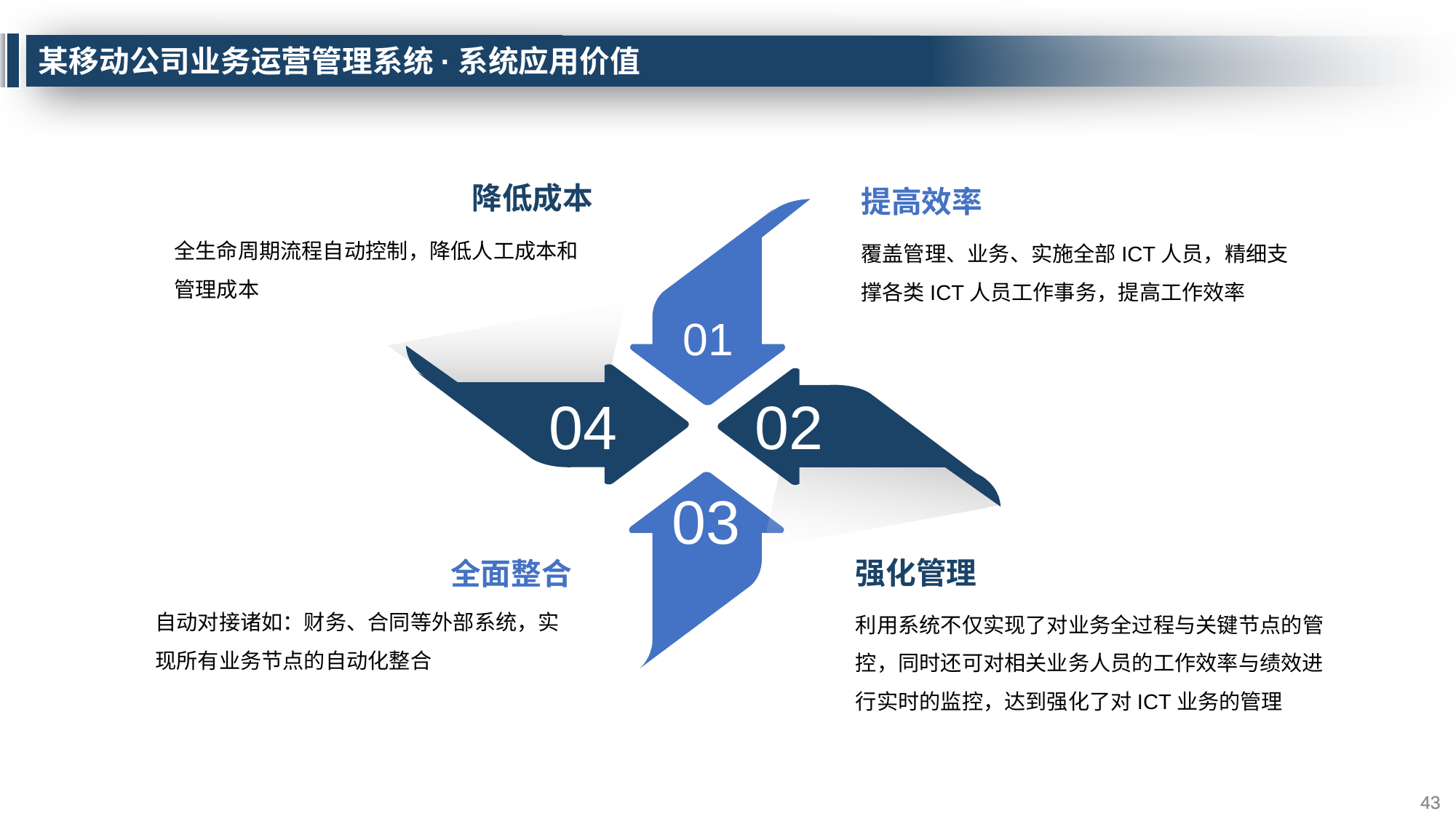

# 某移动公司业务运营管理系统·系统应用价值
降低成本
提高效率

全生命周期流程自动控制，降低人工成本和管理成本
覆盖管理、业务、实施全部ICT人员，精细支撑各类ICT人员工作事务，提高工作效率

01

04
02

03

强化管理
利用系统不仅实现了对业务全过程与关键节点的管控，同时还可对相关业务人员的工作效率与绩效进行实时的监控，达到强化了对ICT业务的管理
全面整合
自动对接诸如：财务、合同等外部系统，实现所有业务节点的自动化整合